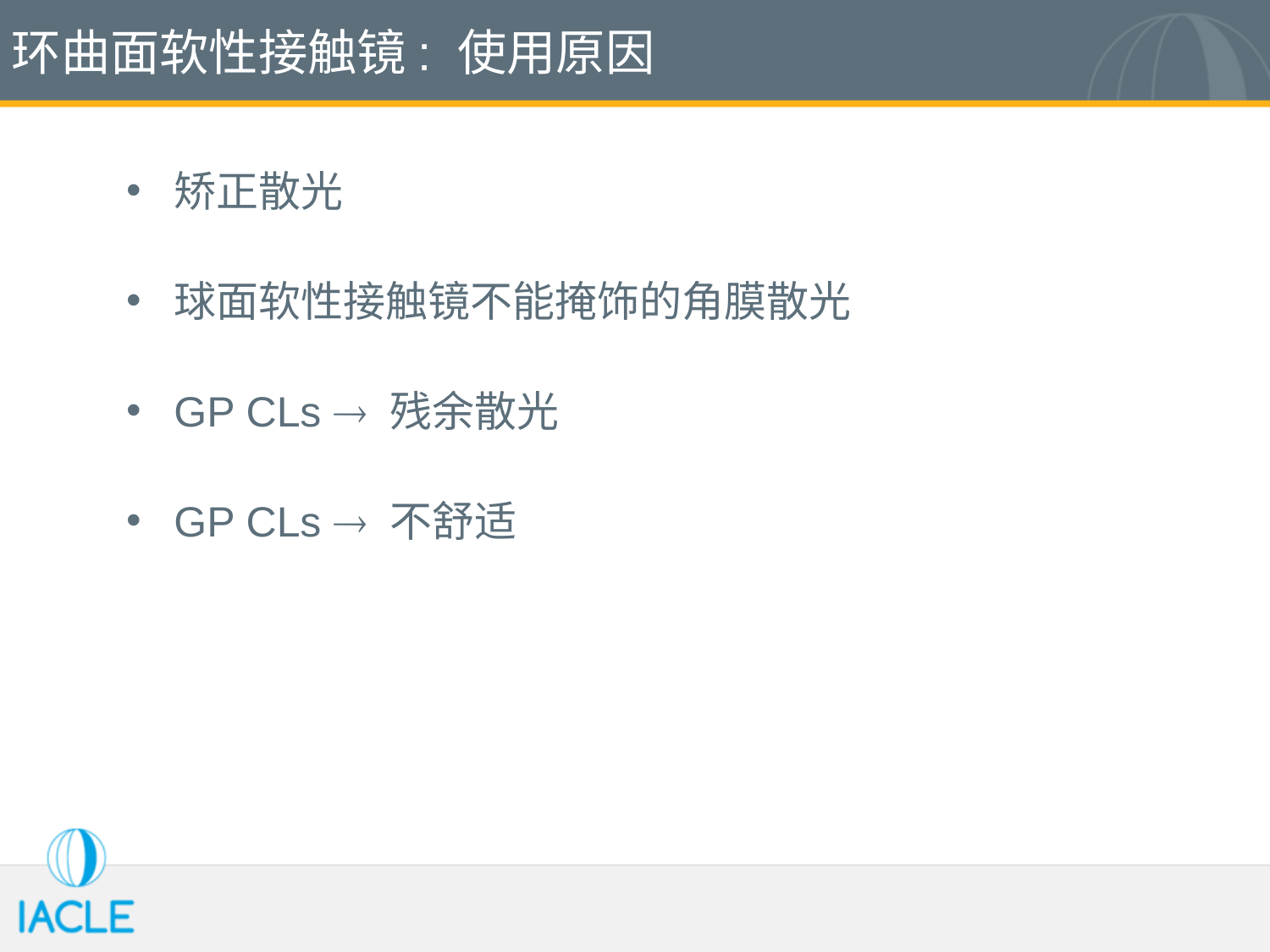

环曲面软性接触镜: 使用原因
矫正散光
球面软性接触镜不能掩饰的角膜散光
GP CLs → 残余散光
GP CLs → 不舒适